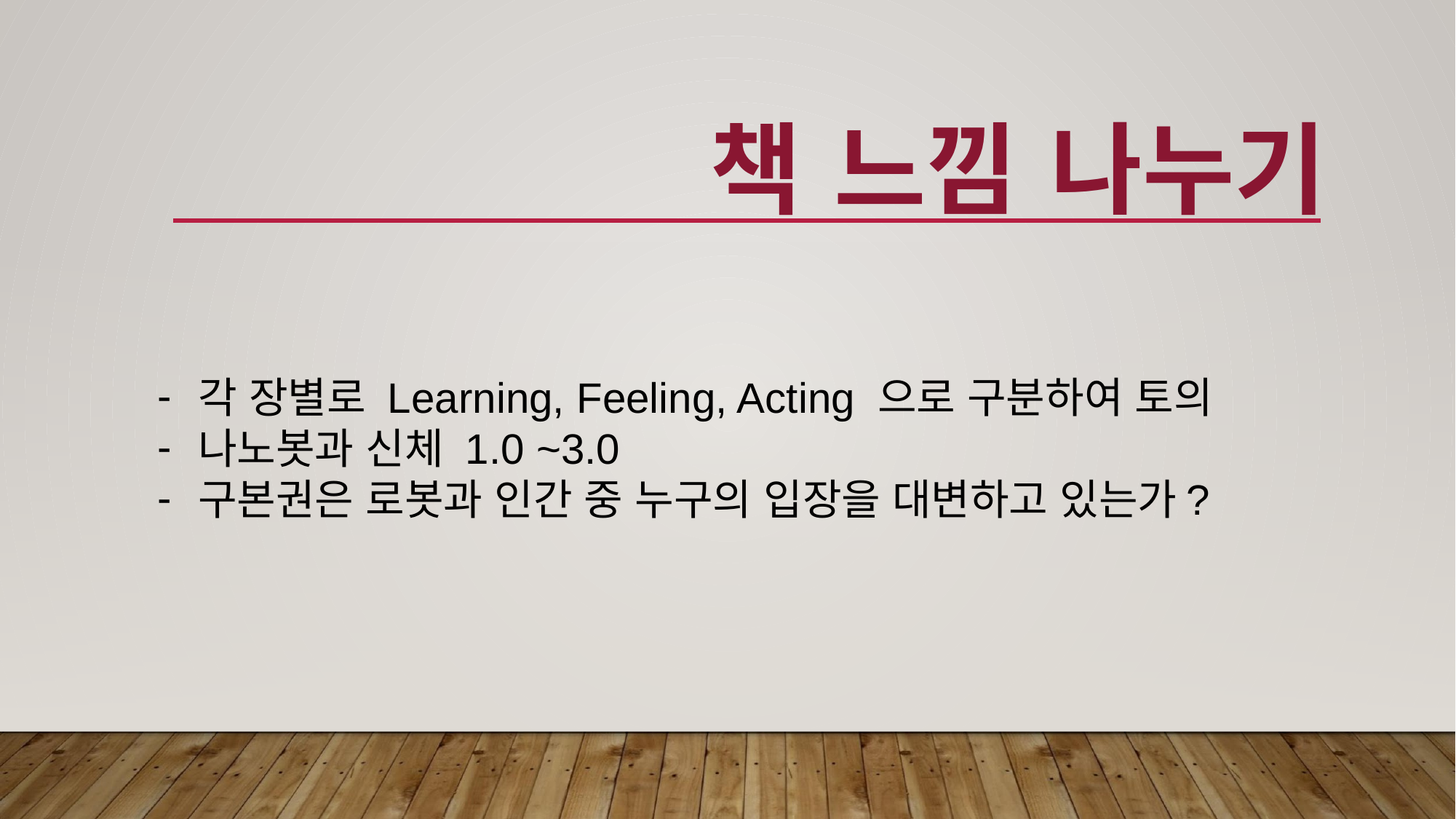

책 느낌 나누기

각 장별로 Learning, Feeling, Acting 으로 구분하여 토의
나노봇과 신체 1.0 ~3.0
구본권은 로봇과 인간 중 누구의 입장을 대변하고 있는가?